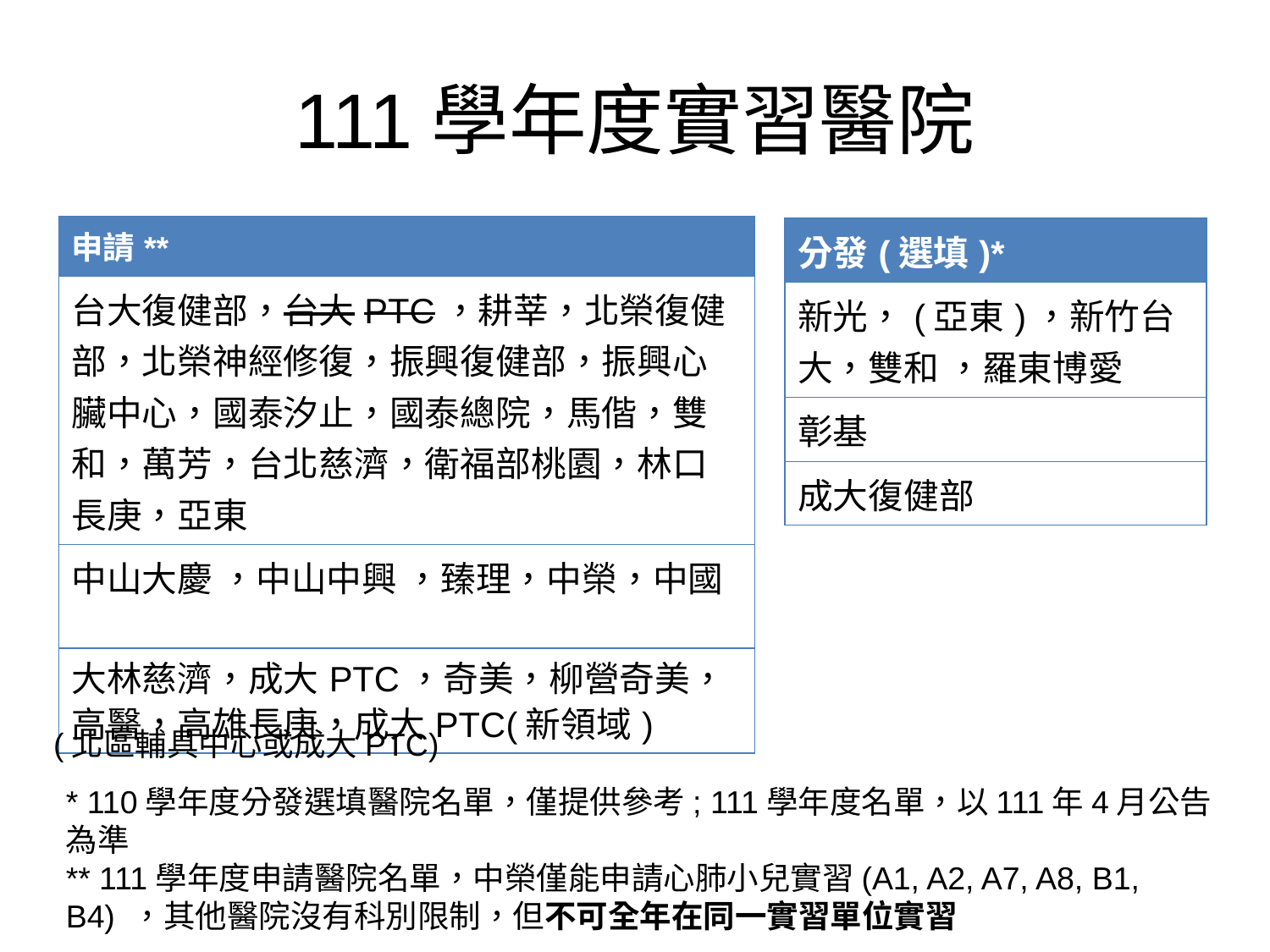

# 111學年度實習醫院
| 申請\*\* |
| --- |
| 台大復健部，台大PTC，耕莘，北榮復健部，北榮神經修復，振興復健部，振興心臟中心，國泰汐止，國泰總院，馬偕，雙和，萬芳，台北慈濟，衛福部桃園，林口長庚，亞東 |
| 中山大慶 ，中山中興 ，臻理，中榮，中國 |
| 大林慈濟，成大PTC，奇美，柳營奇美，高醫，高雄長庚，成大PTC(新領域) |
| 分發(選填)\* |
| --- |
| 新光，(亞東)，新竹台大，雙和 ，羅東博愛 |
| 彰基 |
| 成大復健部 |
(北區輔具中心或成大PTC)
* 110學年度分發選填醫院名單，僅提供參考; 111學年度名單，以111年4月公告為準
** 111學年度申請醫院名單，中榮僅能申請心肺小兒實習(A1, A2, A7, A8, B1, B4) ，其他醫院沒有科別限制，但不可全年在同一實習單位實習